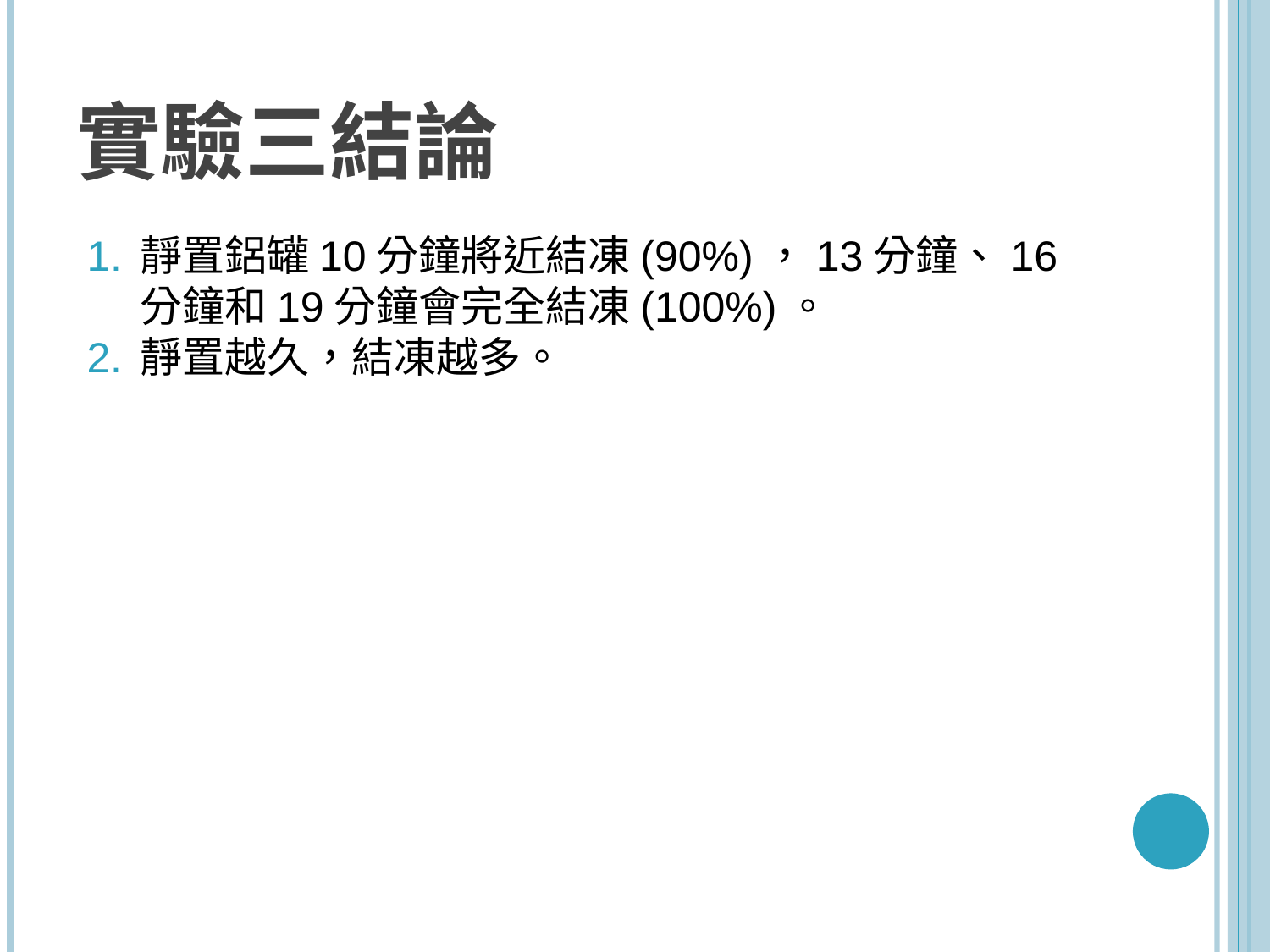

# 實驗三結論
靜置鋁罐10分鐘將近結凍(90%)，13分鐘、16分鐘和19分鐘會完全結凍(100%)。
靜置越久，結凍越多。